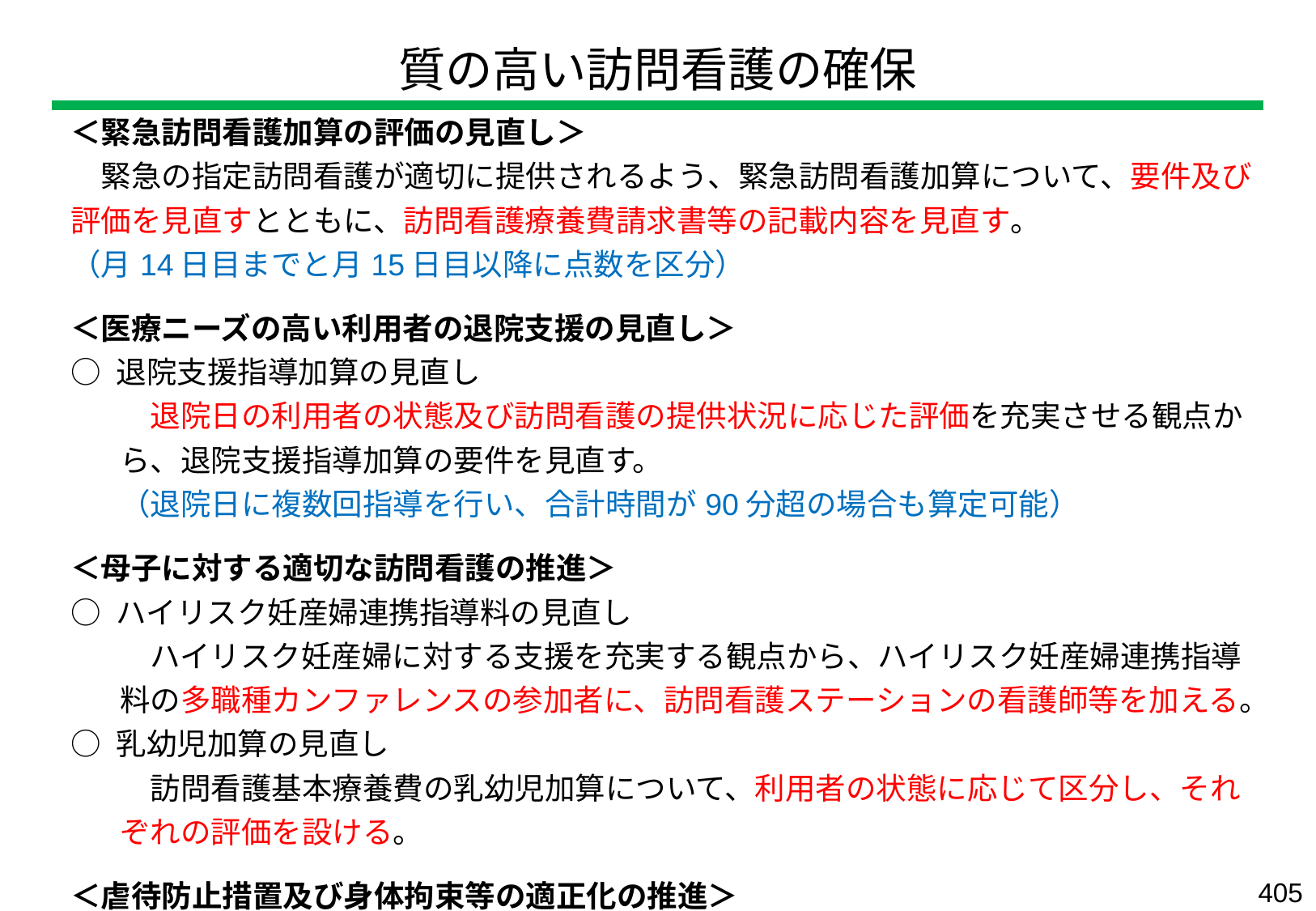

| 質の高い訪問看護の確保 |
| --- |
| ＜緊急訪問看護加算の評価の見直し＞ 　緊急の指定訪問看護が適切に提供されるよう、緊急訪問看護加算について、要件及び評価を見直すとともに、訪問看護療養費請求書等の記載内容を見直す。 （月14日目までと月15日目以降に点数を区分） ＜医療ニーズの高い利用者の退院支援の見直し＞ ○ 退院支援指導加算の見直し 　退院日の利用者の状態及び訪問看護の提供状況に応じた評価を充実させる観点から、退院支援指導加算の要件を見直す。 （退院日に複数回指導を行い、合計時間が90分超の場合も算定可能） ＜母子に対する適切な訪問看護の推進＞ ○ ハイリスク妊産婦連携指導料の見直し 　ハイリスク妊産婦に対する支援を充実する観点から、ハイリスク妊産婦連携指導料の多職種カンファレンスの参加者に、訪問看護ステーションの看護師等を加える。 ○ 乳幼児加算の見直し 　訪問看護基本療養費の乳幼児加算について、利用者の状態に応じて区分し、それぞれの評価を設ける。 ＜虐待防止措置及び身体拘束等の適正化の推進＞ 　訪問看護における身体的拘束等の適正化を推進する観点から、指定訪問看護の具体的取扱方針に、身体的拘束等の原則禁止や緊急やむを得ない場合に身体的拘束等を行う場合における記録の義務を追加する。 |
| --- |
405